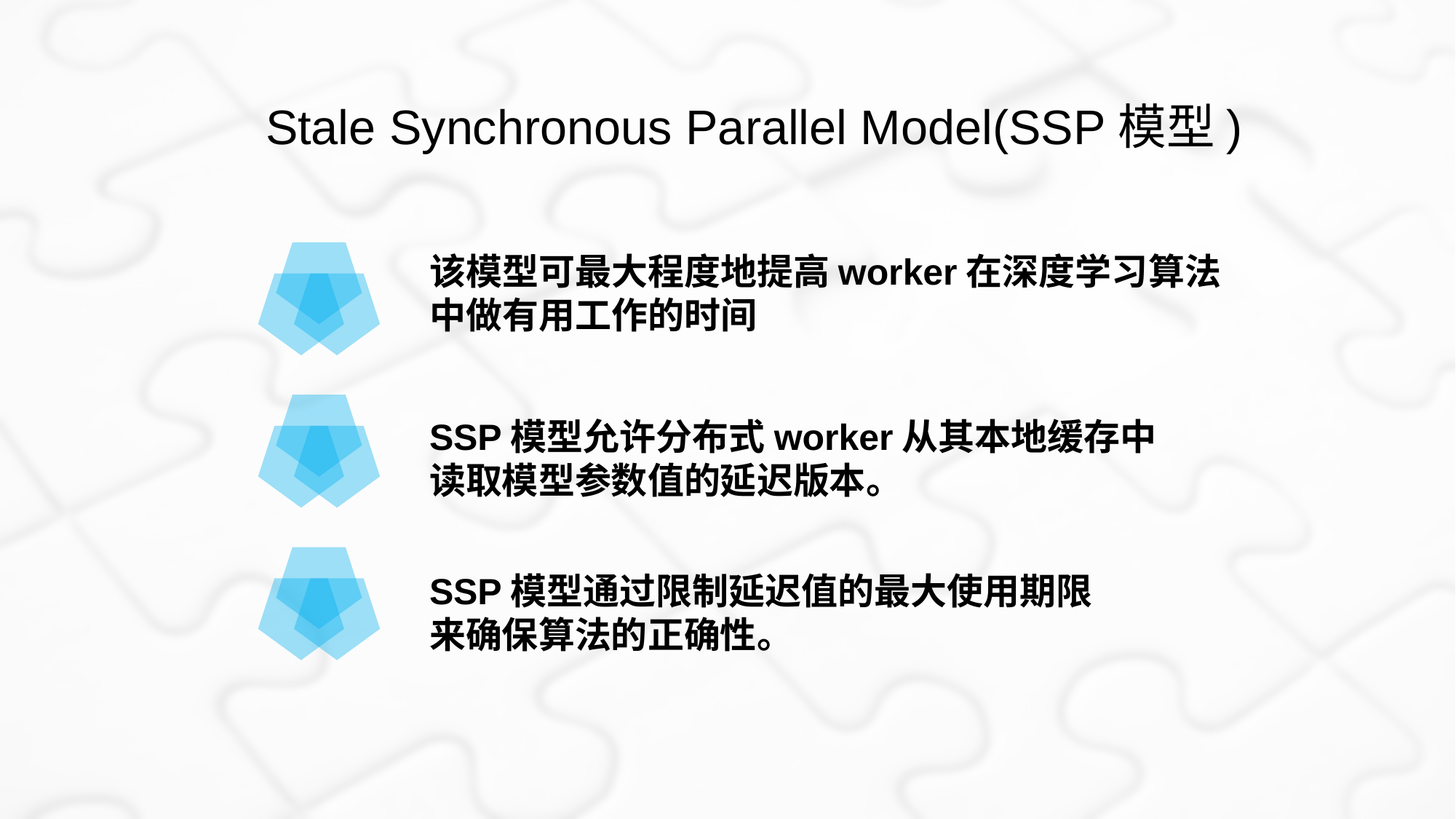

Stale Synchronous Parallel Model(SSP模型)

该模型可最大程度地提高worker在深度学习算法中做有用工作的时间

SSP模型允许分布式worker从其本地缓存中读取模型参数值的延迟版本。

SSP模型通过限制延迟值的最大使用期限来确保算法的正确性。